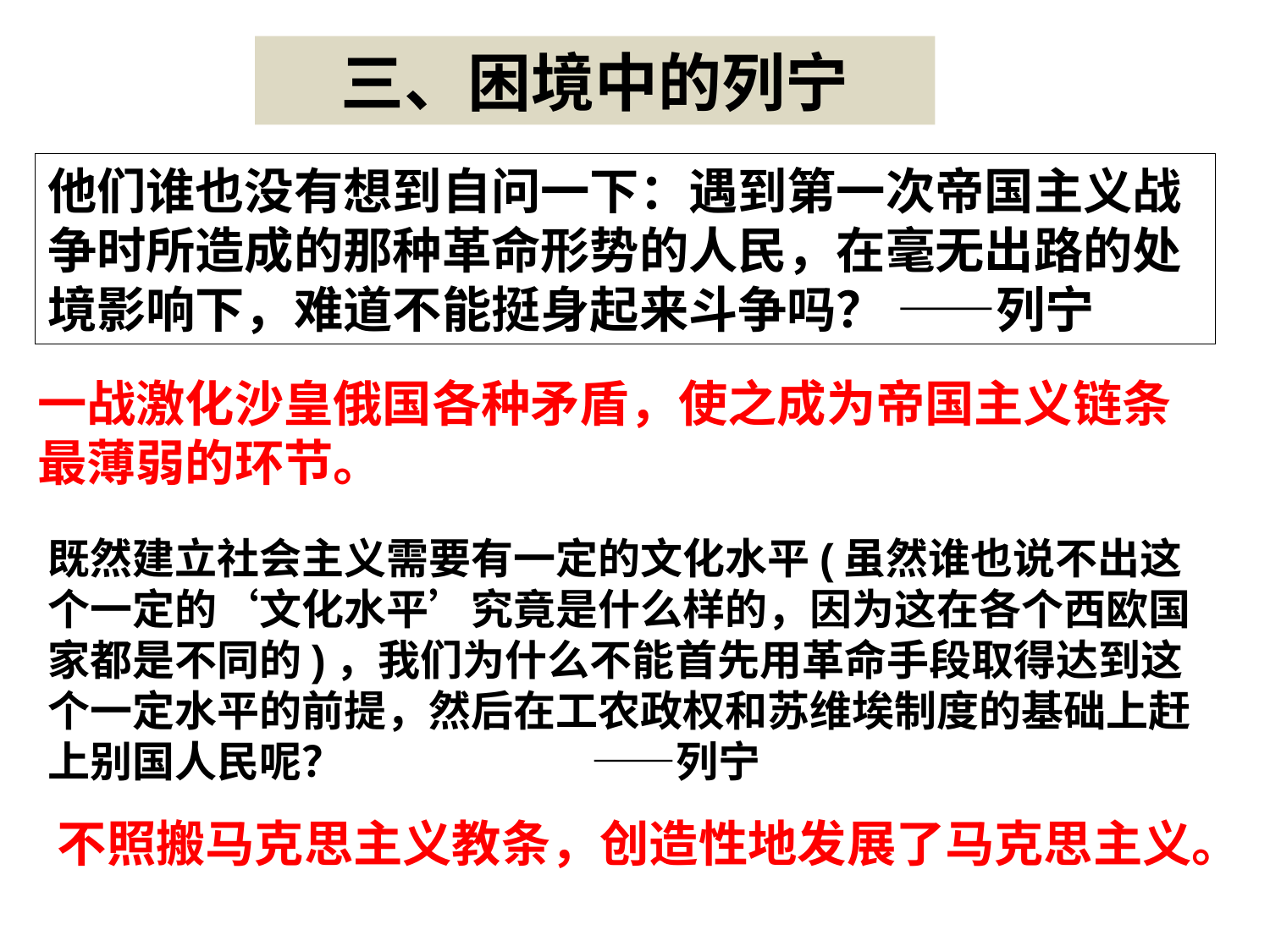

三、困境中的列宁
他们谁也没有想到自问一下：遇到第一次帝国主义战争时所造成的那种革命形势的人民，在毫无出路的处境影响下，难道不能挺身起来斗争吗？ ——列宁
一战激化沙皇俄国各种矛盾，使之成为帝国主义链条最薄弱的环节。
既然建立社会主义需要有一定的文化水平(虽然谁也说不出这个一定的‘文化水平’究竟是什么样的，因为这在各个西欧国家都是不同的)，我们为什么不能首先用革命手段取得达到这个一定水平的前提，然后在工农政权和苏维埃制度的基础上赶上别国人民呢？                          ——列宁
不照搬马克思主义教条，创造性地发展了马克思主义。